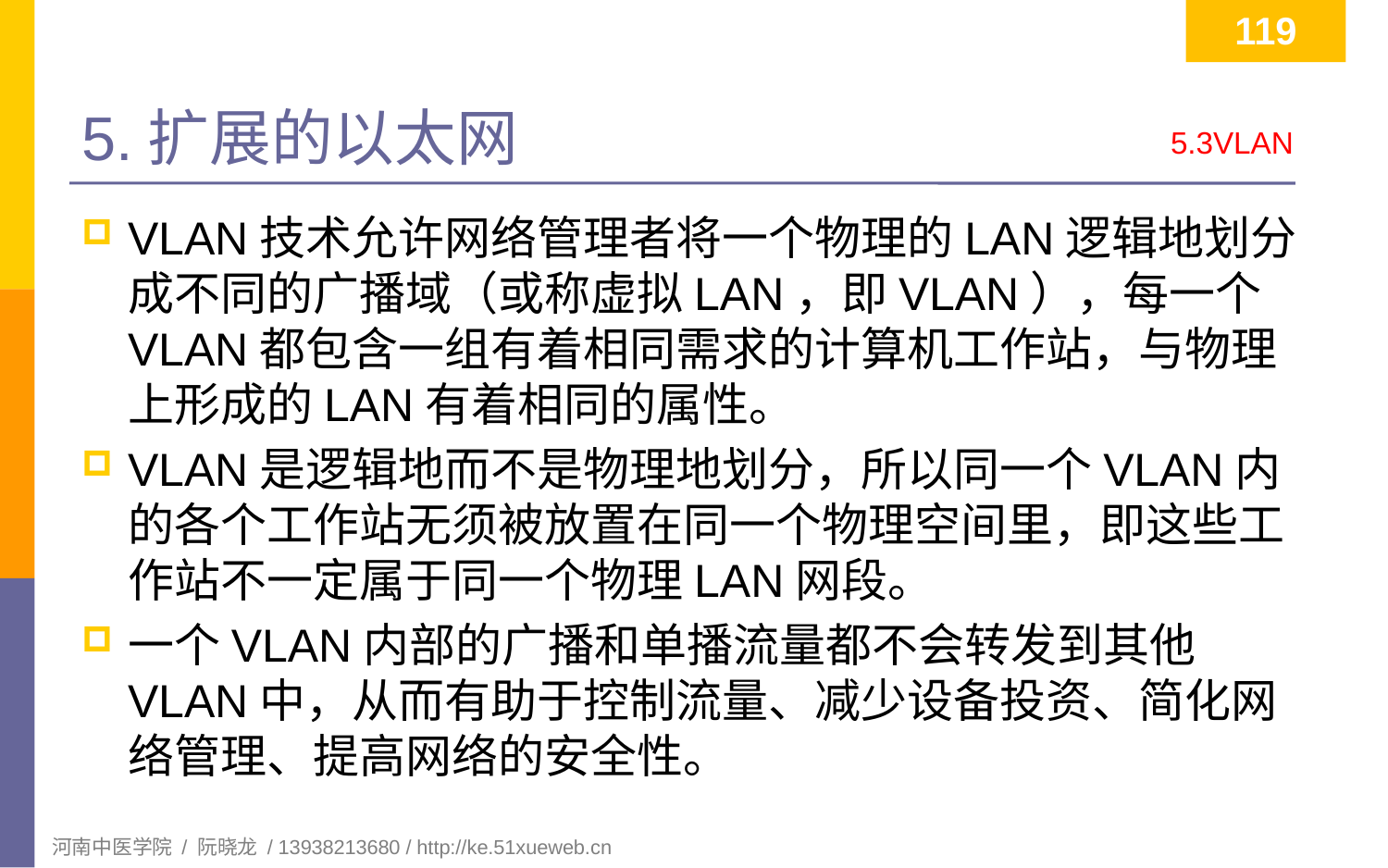

119
# 5.扩展的以太网
5.3VLAN
VLAN技术允许网络管理者将一个物理的LAN逻辑地划分成不同的广播域（或称虚拟LAN，即VLAN），每一个VLAN都包含一组有着相同需求的计算机工作站，与物理上形成的LAN有着相同的属性。
VLAN是逻辑地而不是物理地划分，所以同一个VLAN内的各个工作站无须被放置在同一个物理空间里，即这些工作站不一定属于同一个物理LAN网段。
一个VLAN内部的广播和单播流量都不会转发到其他VLAN中，从而有助于控制流量、减少设备投资、简化网络管理、提高网络的安全性。